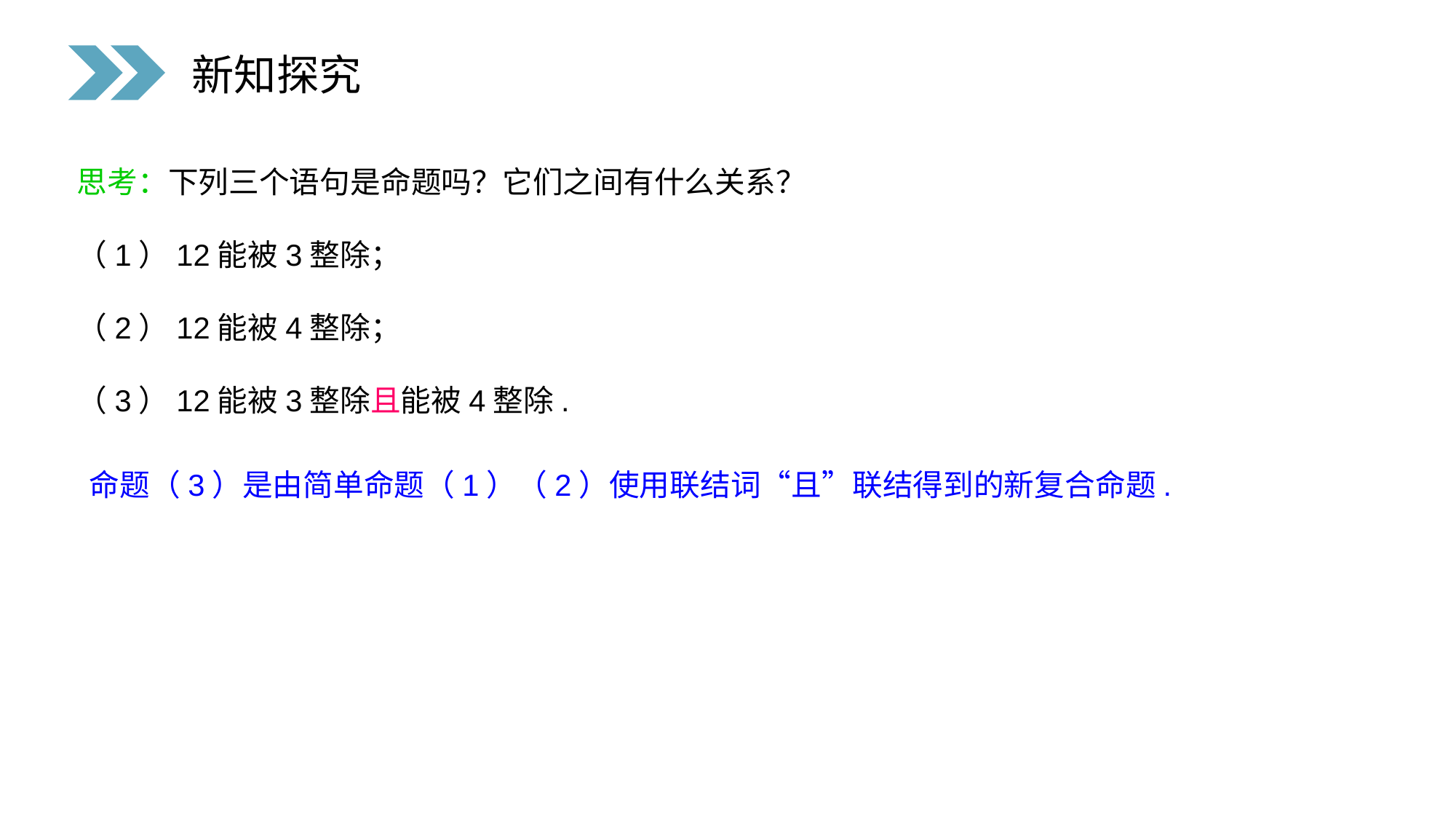

新知探究
思考：下列三个语句是命题吗？它们之间有什么关系？
（1）12能被3整除；
（2）12能被4整除；
（3）12能被3整除且能被4整除.
命题（3）是由简单命题（1）（2）使用联结词“且”联结得到的新复合命题.